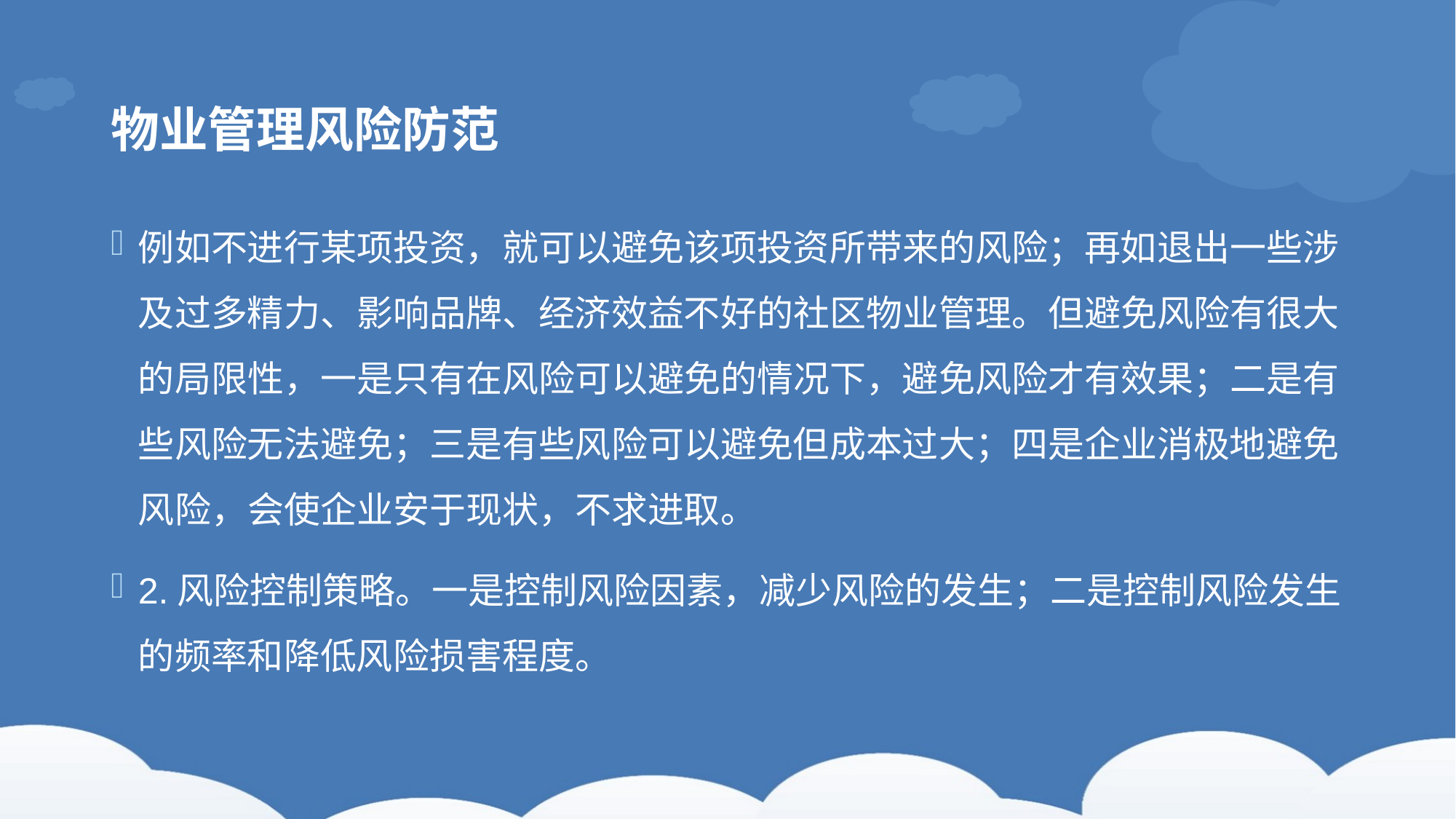

# 物业管理风险防范
例如不进行某项投资，就可以避免该项投资所带来的风险；再如退出一些涉及过多精力、影响品牌、经济效益不好的社区物业管理。但避免风险有很大的局限性，一是只有在风险可以避免的情况下，避免风险才有效果；二是有些风险无法避免；三是有些风险可以避免但成本过大；四是企业消极地避免风险，会使企业安于现状，不求进取。
2.风险控制策略。一是控制风险因素，减少风险的发生；二是控制风险发生的频率和降低风险损害程度。